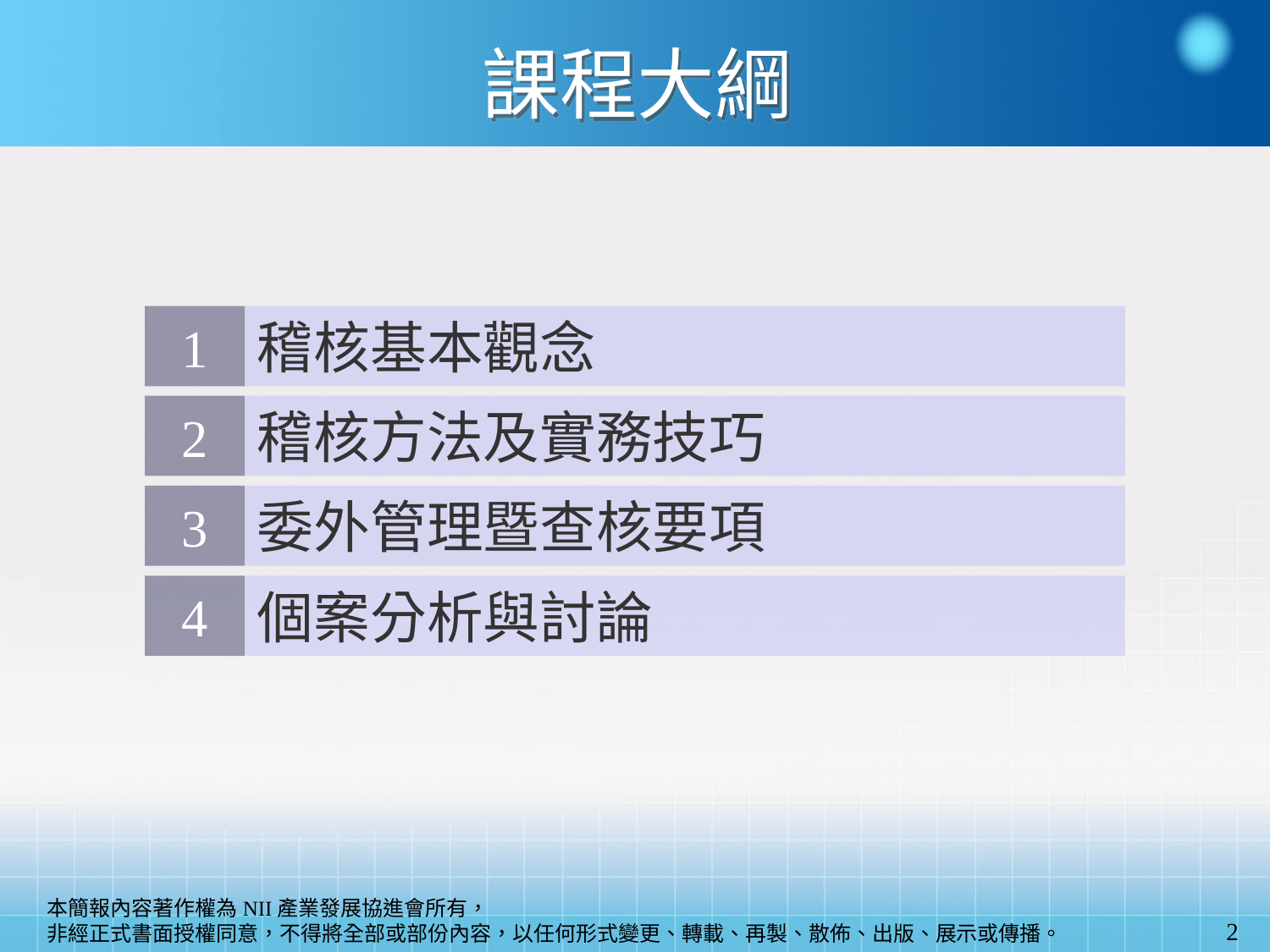

# 課程大綱
1
稽核基本觀念
2
稽核方法及實務技巧
3
委外管理暨查核要項
4
個案分析與討論
2